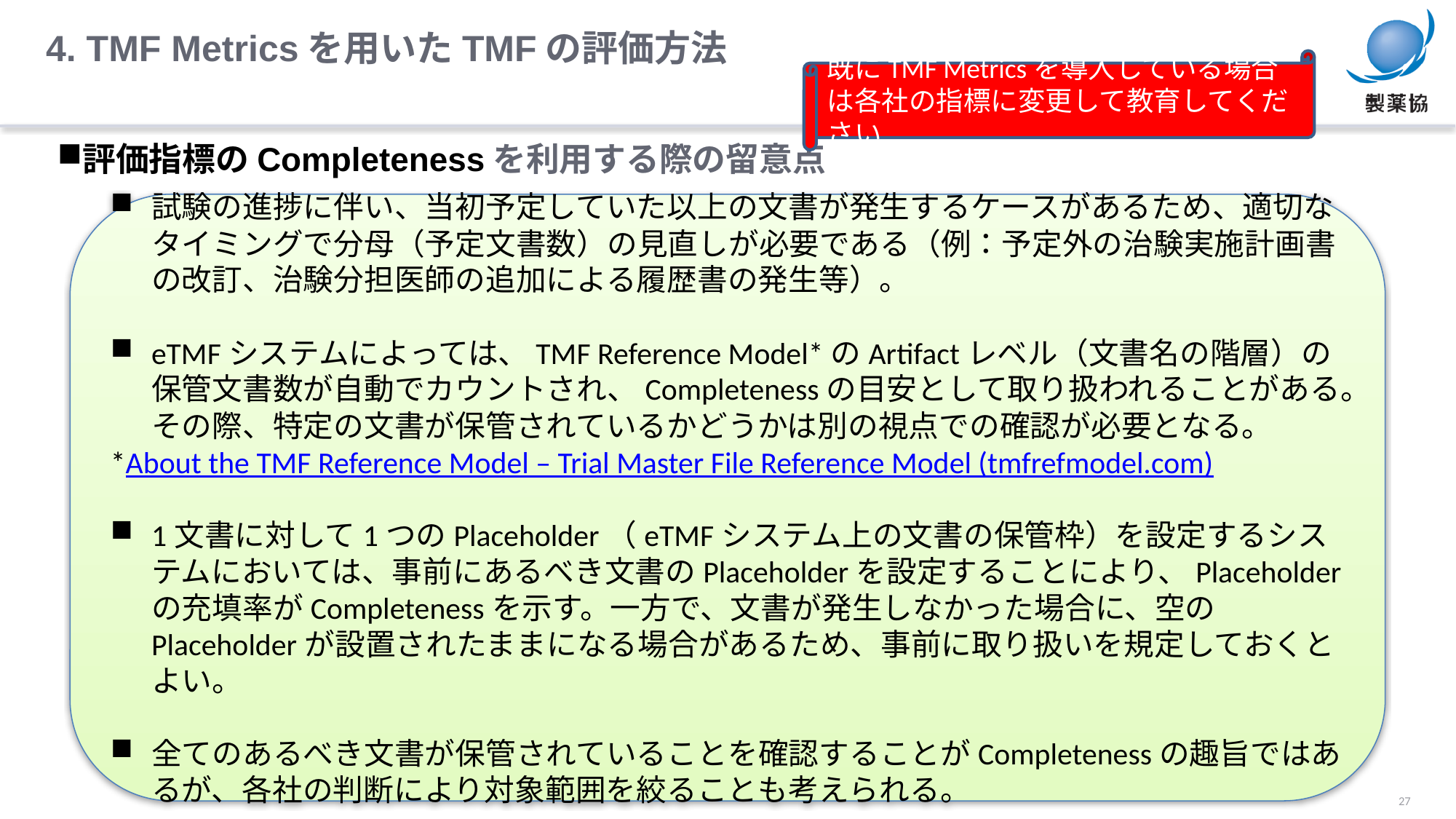

4. TMF Metricsを用いたTMFの評価方法
既にTMF Metricsを導入している場合は各社の指標に変更して教育してください
評価指標のCompletenessを利用する際の留意点

試験の進捗に伴い、当初予定していた以上の文書が発生するケースがあるため、適切なタイミングで分母（予定文書数）の見直しが必要である（例：予定外の治験実施計画書の改訂、治験分担医師の追加による履歴書の発生等）。

eTMFシステムによっては、TMF Reference Model*のArtifactレベル（文書名の階層）の保管文書数が自動でカウントされ、Completenessの目安として取り扱われることがある。その際、特定の文書が保管されているかどうかは別の視点での確認が必要となる。
*About the TMF Reference Model – Trial Master File Reference Model (tmfrefmodel.com)

1文書に対して1つのPlaceholder（eTMFシステム上の文書の保管枠）を設定するシステムにおいては、事前にあるべき文書のPlaceholderを設定することにより、Placeholderの充填率がCompletenessを示す。一方で、文書が発生しなかった場合に、空のPlaceholderが設置されたままになる場合があるため、事前に取り扱いを規定しておくとよい。

全てのあるべき文書が保管されていることを確認することがCompletenessの趣旨ではあるが、各社の判断により対象範囲を絞ることも考えられる。
27